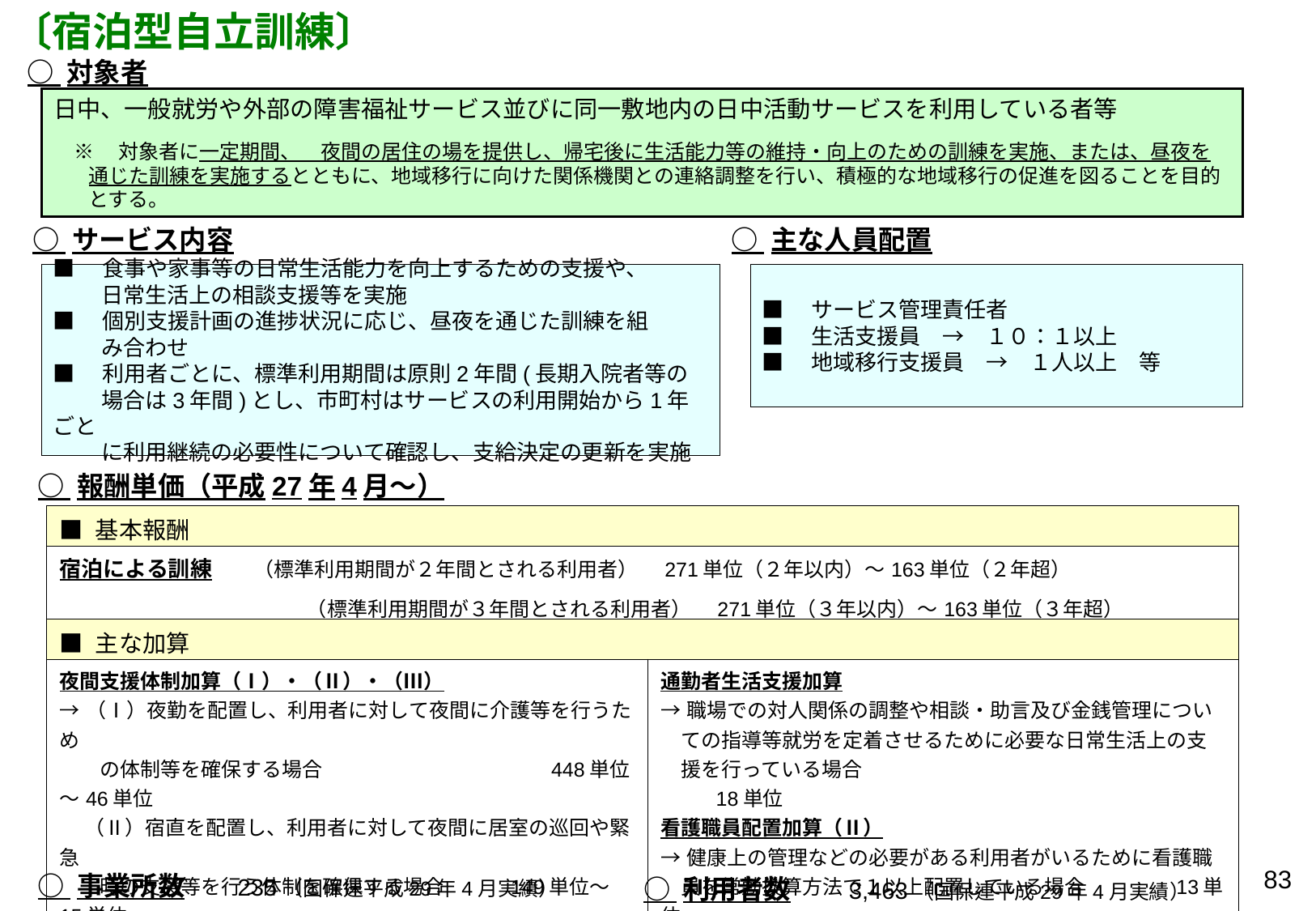

〔宿泊型自立訓練〕
○ 対象者
日中、一般就労や外部の障害福祉サービス並びに同一敷地内の日中活動サービスを利用している者等

　※　 対象者に一定期間、　夜間の居住の場を提供し、帰宅後に生活能力等の維持・向上のための訓練を実施、または、昼夜を通じた訓練を実施するとともに、地域移行に向けた関係機関との連絡調整を行い、積極的な地域移行の促進を図ることを目的とする。
○ サービス内容
○ 主な人員配置
■　サービス管理責任者
■　生活支援員　→　１０：１以上
■　地域移行支援員　→　１人以上　等
■　食事や家事等の日常生活能力を向上するための支援や、
　　 日常生活上の相談支援等を実施
■　個別支援計画の進捗状況に応じ、昼夜を通じた訓練を組
　　 み合わせ
■　利用者ごとに、標準利用期間は原則2年間(長期入院者等の
　　 場合は3年間)とし、市町村はサービスの利用開始から1年ごと
　　 に利用継続の必要性について確認し、支給決定の更新を実施
○ 報酬単価（平成27年4月～）
| ■ 基本報酬 |  |
| --- | --- |
| 宿泊による訓練　　（標準利用期間が２年間とされる利用者）　271単位（２年以内）～163単位（２年超） 　　　　　　　　　　　　 （標準利用期間が３年間とされる利用者）　271単位（３年以内）～163単位（３年超） |  |
| ■ 主な加算 |  |
| 夜間支援体制加算（Ⅰ）・（Ⅱ）・（Ⅲ） →（Ⅰ）夜勤を配置し、利用者に対して夜間に介護等を行うため 　　の体制等を確保する場合　　　　　　　　　　　448単位～46単位 　 （Ⅱ）宿直を配置し、利用者に対して夜間に居室の巡回や緊急 　　時の支援等を行う体制を確保する場合　　　149単位～15単位 　 （Ⅲ）夜間及び深夜の時間帯において、利用者の緊急事態等 　　に対応するための常時の連絡体制又は防災体制を確保する場合 　　　　　　　　　　　　　　　　　　　　　　　　　　　　　　　　　　　　 10単位 | 通勤者生活支援加算 →職場での対人関係の調整や相談・助言及び金銭管理につい 　ての指導等就労を定着させるために必要な日常生活上の支 　援を行っている場合　　　　　　　　　　　　　　　　　　 　 18単位 看護職員配置加算（Ⅱ） →健康上の管理などの必要がある利用者がいるために看護職 　員を常勤換算方法で１以上配置している場合　　　　 13単位 |
83
○ 事業所数　　235（国保連平成29年4月実績）
○ 利用者数　　 3,463（国保連平成29年4月実績）